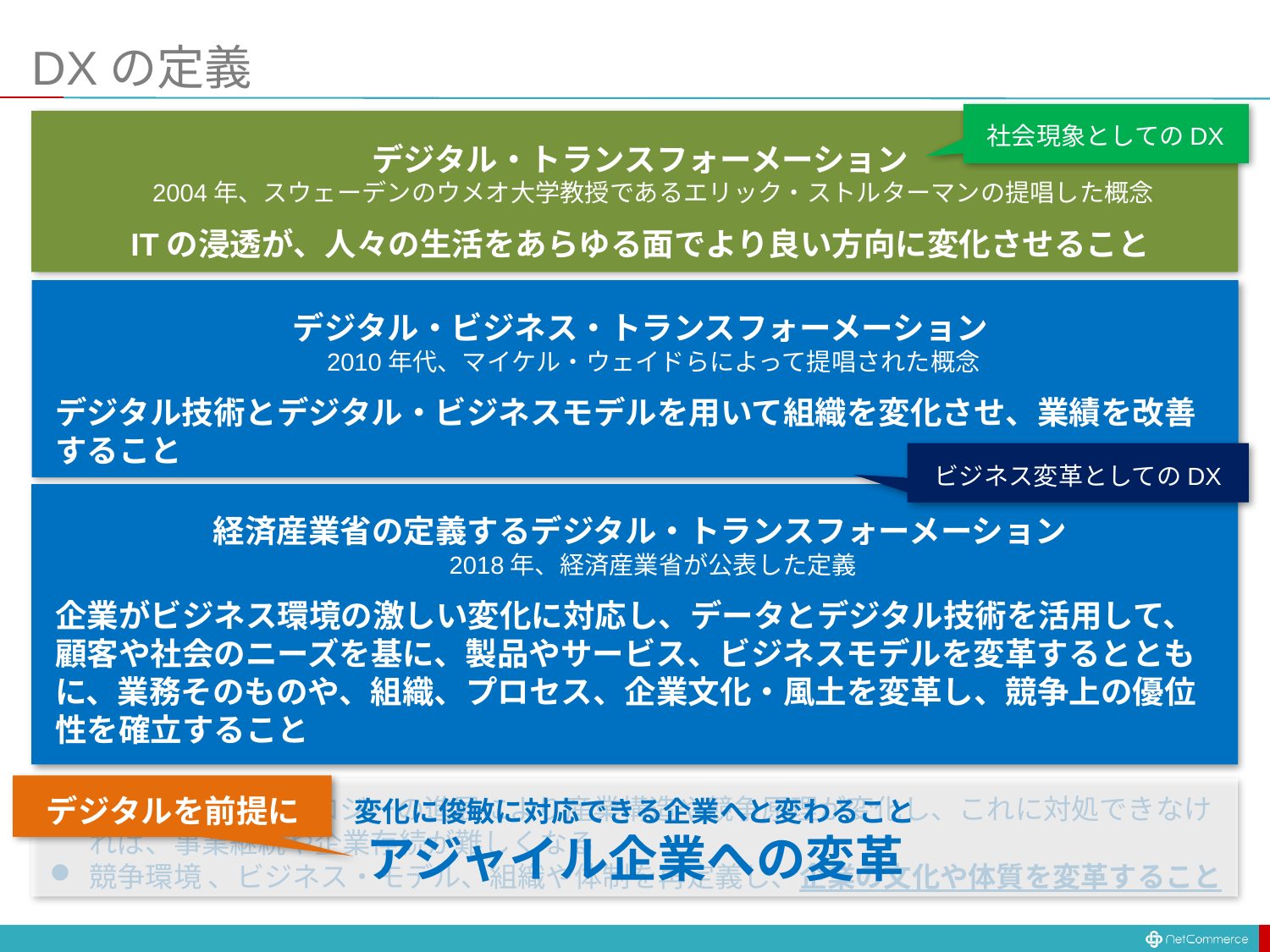

# DXの定義

社会現象としてのDX

デジタル・トランスフォーメーション
2004年、スウェーデンのウメオ大学教授であるエリック・ストルターマンの提唱した概念

ITの浸透が、人々の生活をあらゆる面でより良い方向に変化させること

デジタル・ビジネス・トランスフォーメーション
2010年代、マイケル・ウェイドらによって提唱された概念

デジタル技術とデジタル・ビジネスモデルを用いて組織を変化させ、業績を改善すること

ビジネス変革としてのDX

経済産業省の定義するデジタル・トランスフォーメーション
2018年、経済産業省が公表した定義

企業がビジネス環境の激しい変化に対応し、データとデジタル技術を活用して、顧客や社会のニーズを基に、製品やサービス、ビジネスモデルを変革するとともに、業務そのものや、組織、プロセス、企業文化・風土を変革し、競争上の優位性を確立すること

デジタルを前提に

変化に俊敏に対応できる企業へと変わること
アジャイル企業への変革
デジタル・テクノロジーの進展により産業構造や競争原理が変化し、これに対処できなければ、事業継続や企業存続が難しくなる
競争環境 、ビジネス・モデル、組織や体制を再定義し、企業の文化や体質を変革すること